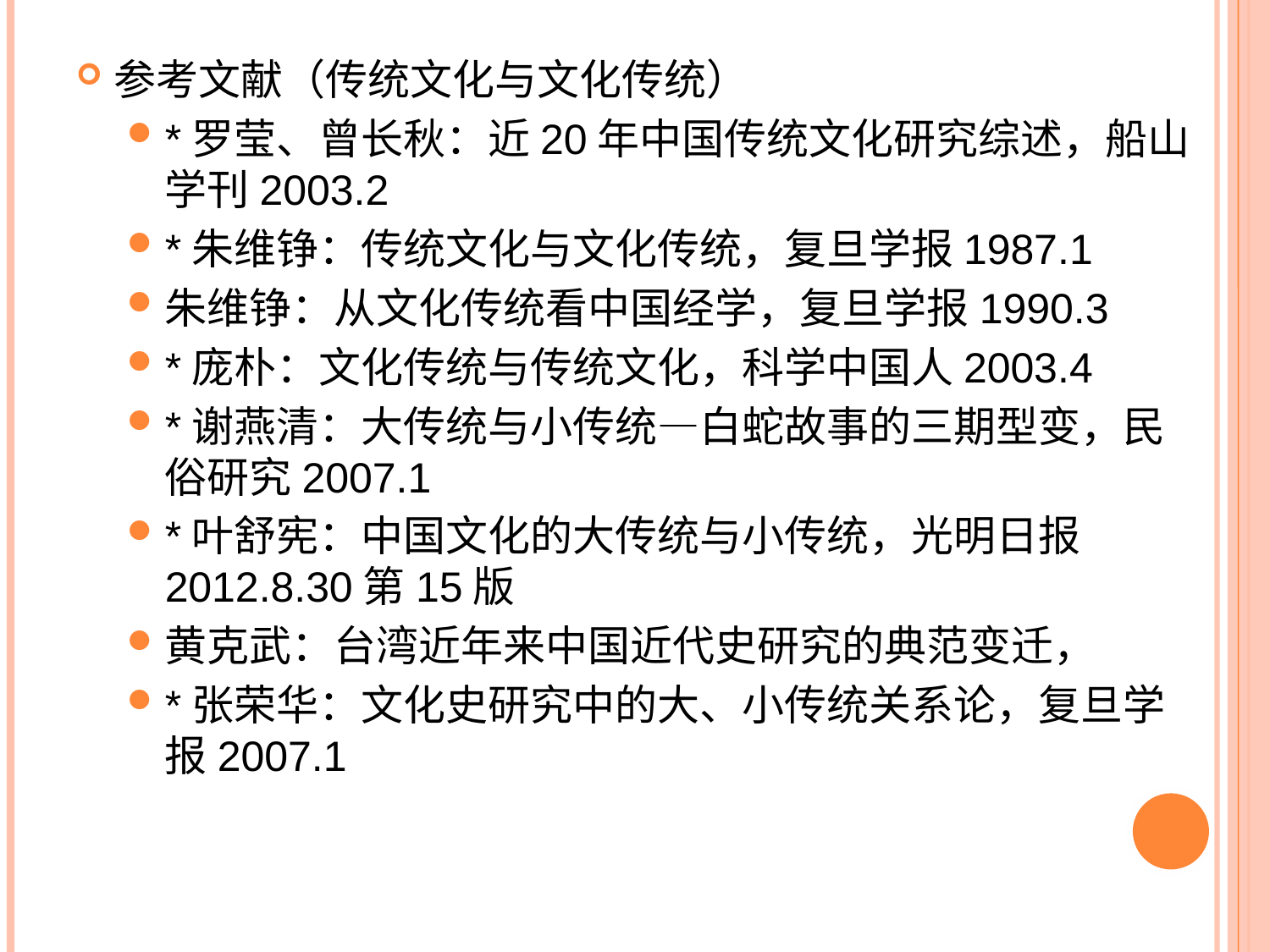

参考文献（传统文化与文化传统）
*罗莹、曾长秋：近20年中国传统文化研究综述，船山学刊2003.2
*朱维铮：传统文化与文化传统，复旦学报1987.1
朱维铮：从文化传统看中国经学，复旦学报1990.3
*庞朴：文化传统与传统文化，科学中国人2003.4
*谢燕清：大传统与小传统—白蛇故事的三期型变，民俗研究2007.1
*叶舒宪：中国文化的大传统与小传统，光明日报2012.8.30第15版
黄克武：台湾近年来中国近代史研究的典范变迁，
*张荣华：文化史研究中的大、小传统关系论，复旦学报2007.1